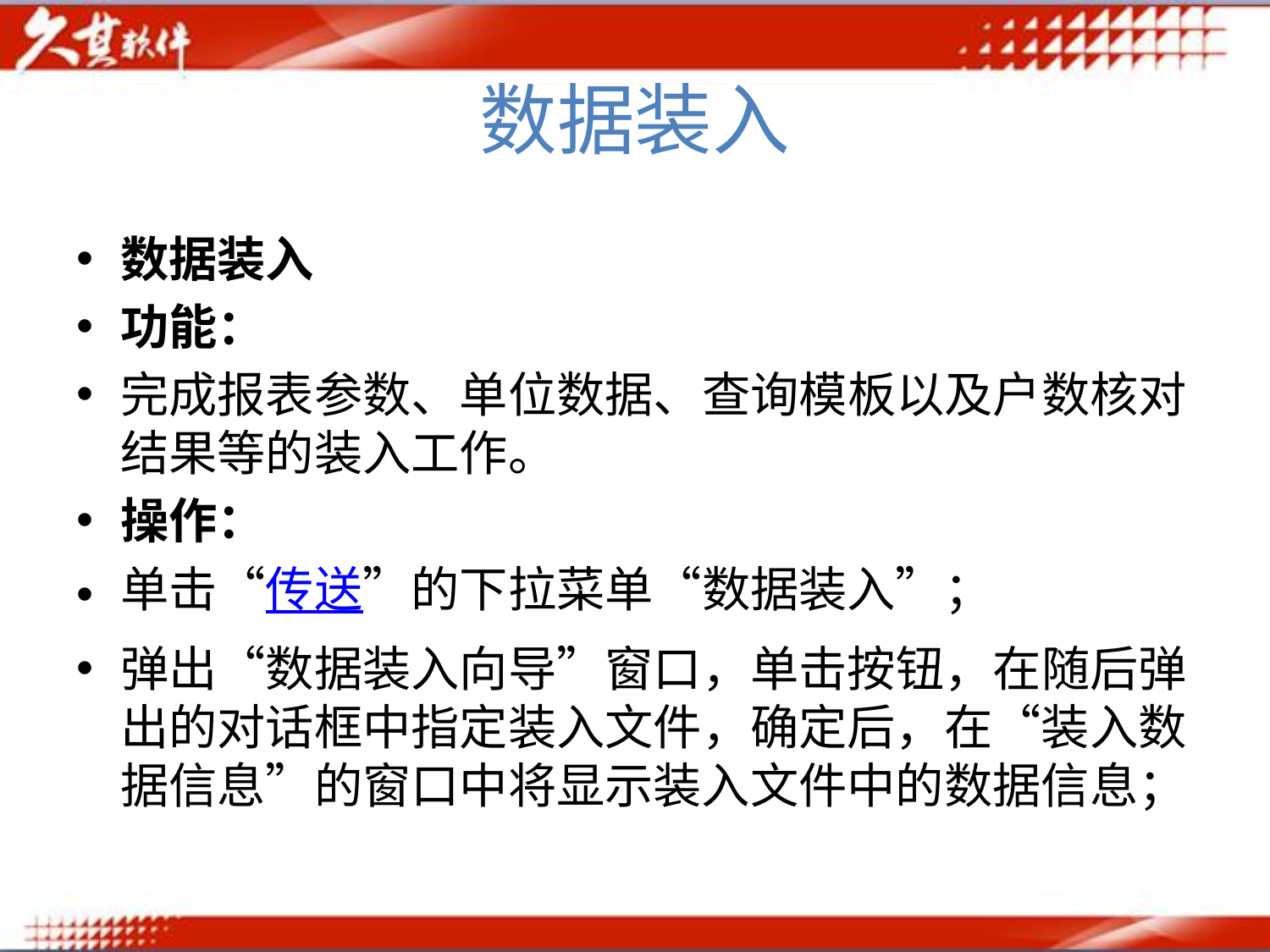

# 数据装入
数据装入
功能：
完成报表参数、单位数据、查询模板以及户数核对结果等的装入工作。
操作：
单击“传送”的下拉菜单“数据装入”；
弹出“数据装入向导”窗口，单击按钮，在随后弹出的对话框中指定装入文件，确定后，在“装入数据信息”的窗口中将显示装入文件中的数据信息；